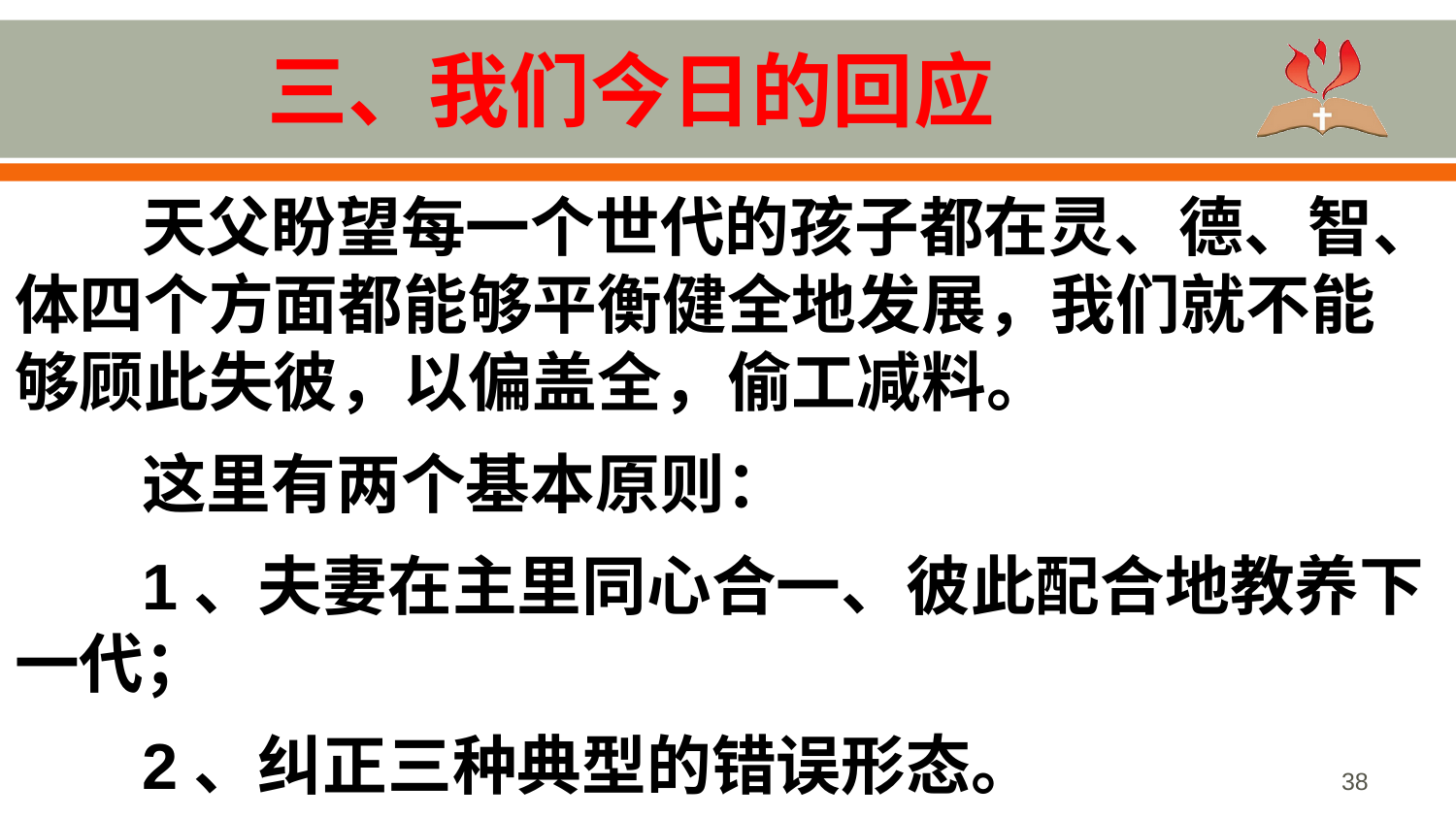

# 三、我们今日的回应
天父盼望每一个世代的孩子都在灵、德、智、体四个方面都能够平衡健全地发展，我们就不能够顾此失彼，以偏盖全，偷工减料。
这里有两个基本原则：
1、夫妻在主里同心合一、彼此配合地教养下一代；
2、纠正三种典型的错误形态。

38